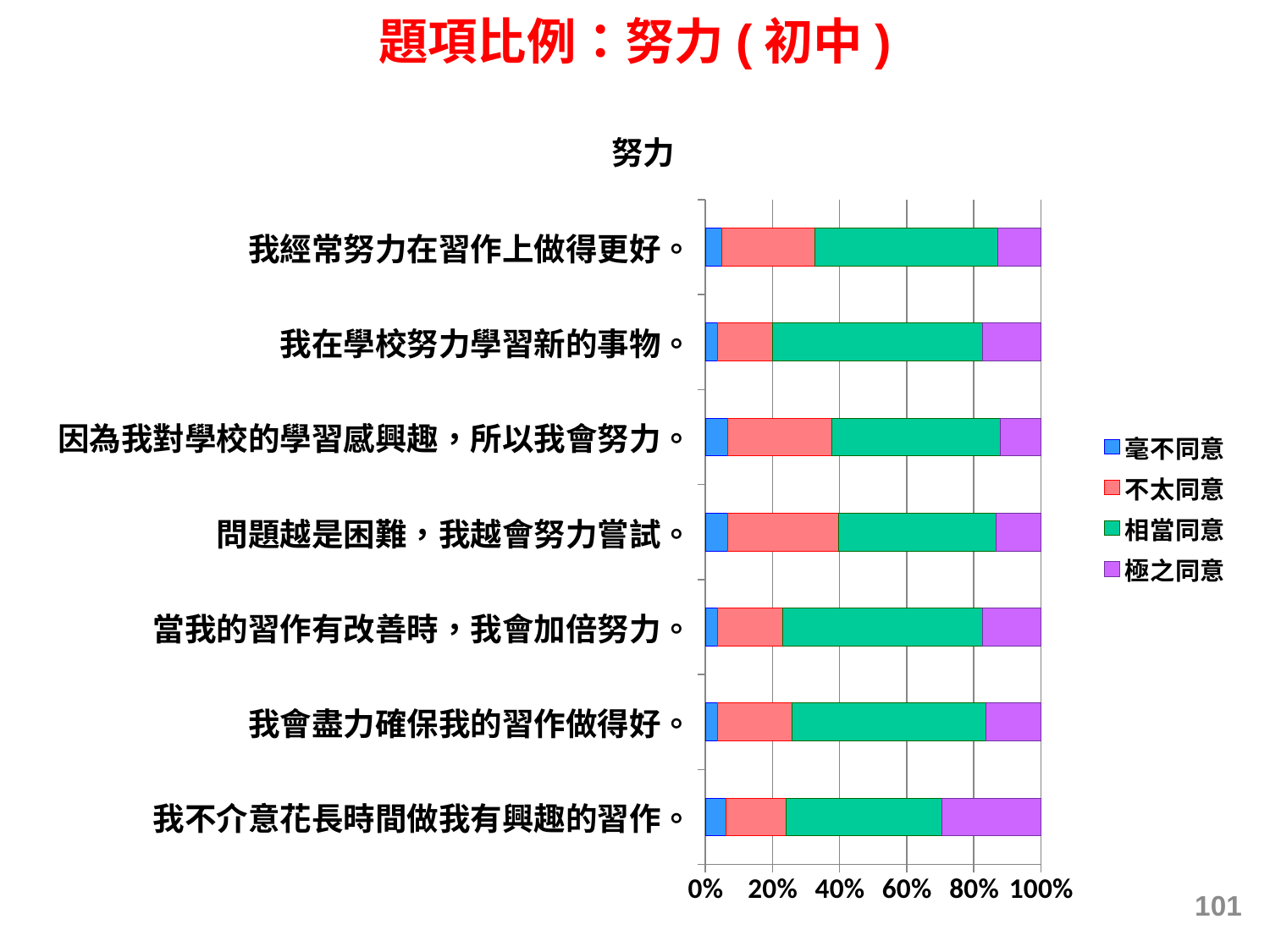

題項比例：努力(初中)

### Chart: 努力

| Category | 毫不同意 | 不太同意 | 相當同意 | 極之同意 |
|---|---|---|---|---|
| 我不介意花長時間做我有興趣的習作。 | 0.06291834002677378 | 0.17871485943775137 | 0.4641231593038823 | 0.29424364123159275 |
| 我會盡力確保我的習作做得好。 | 0.0376473740621652 | 0.22079314040728867 | 0.5773043944265821 | 0.16425509110396574 |
| 當我的習作有改善時，我會加倍努力。 | 0.03565683646112608 | 0.1962466487935657 | 0.5938337801608564 | 0.17426273458445088 |
| 問題越是困難，我越會努力嘗試。 | 0.06706908115358845 | 0.33105298457411214 | 0.4692152917505031 | 0.13266264252179746 |
| 因為我對學校的學習感興趣，所以我會努力。 | 0.06560236114837682 | 0.3107056613898596 | 0.5020123423665145 | 0.12167963509525102 |
| 我在學校努力學習新的事物。 | 0.036212446351931334 | 0.16416309012875535 | 0.6255364806866953 | 0.17408798283261842 |
| 我經常努力在習作上做得更好。 | 0.04992618440477788 | 0.2755334854381956 | 0.5452959334317546 | 0.12924439672527227 |
101